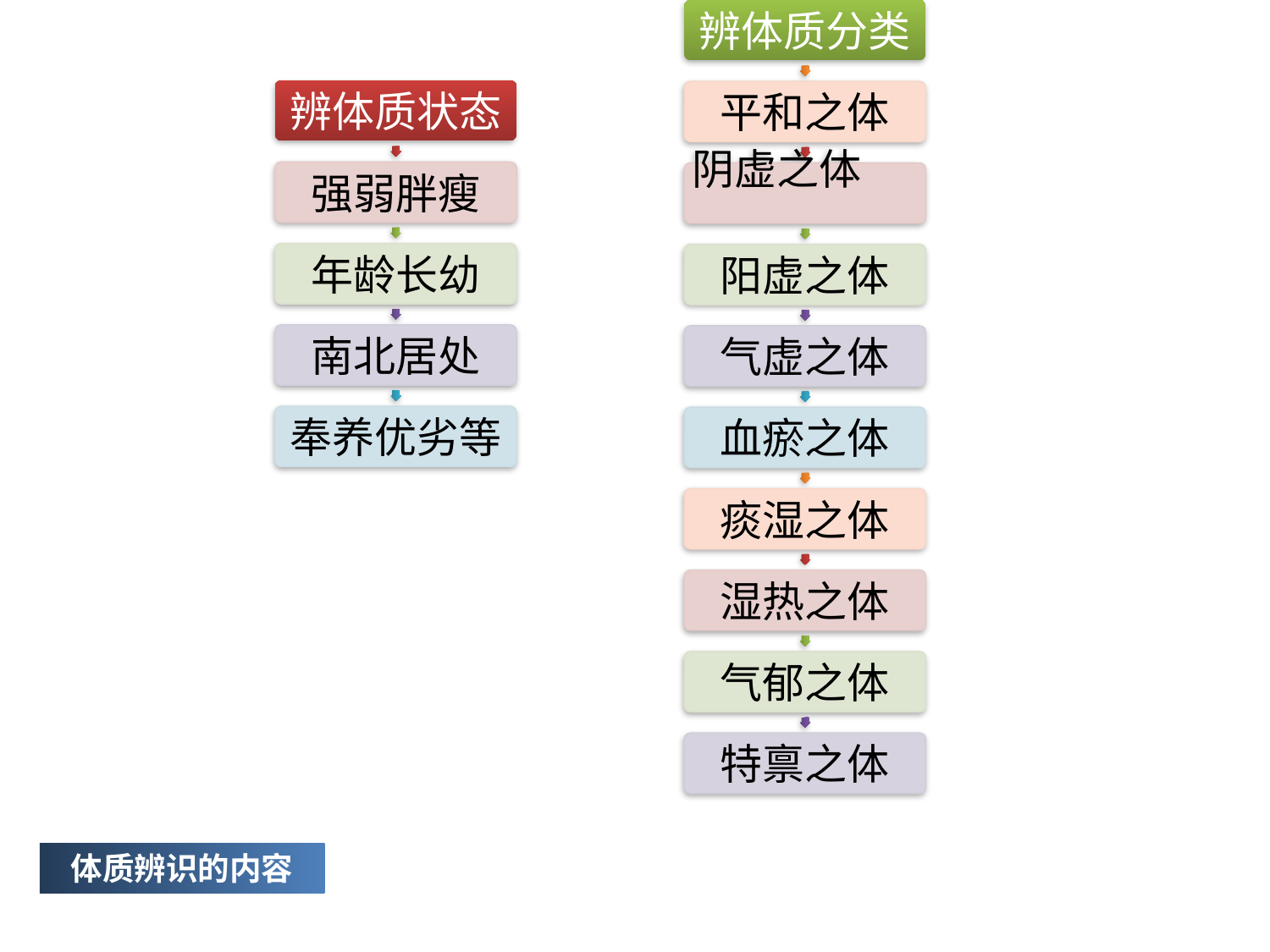

辨体质状态
强弱胖瘦
年龄长幼
南北居处
奉养优劣等
辨体质分类
平和之体
阴虚之体
阳虚之体
气虚之体
血瘀之体
痰湿之体
湿热之体
气郁之体
特禀之体
体质辨识的内容